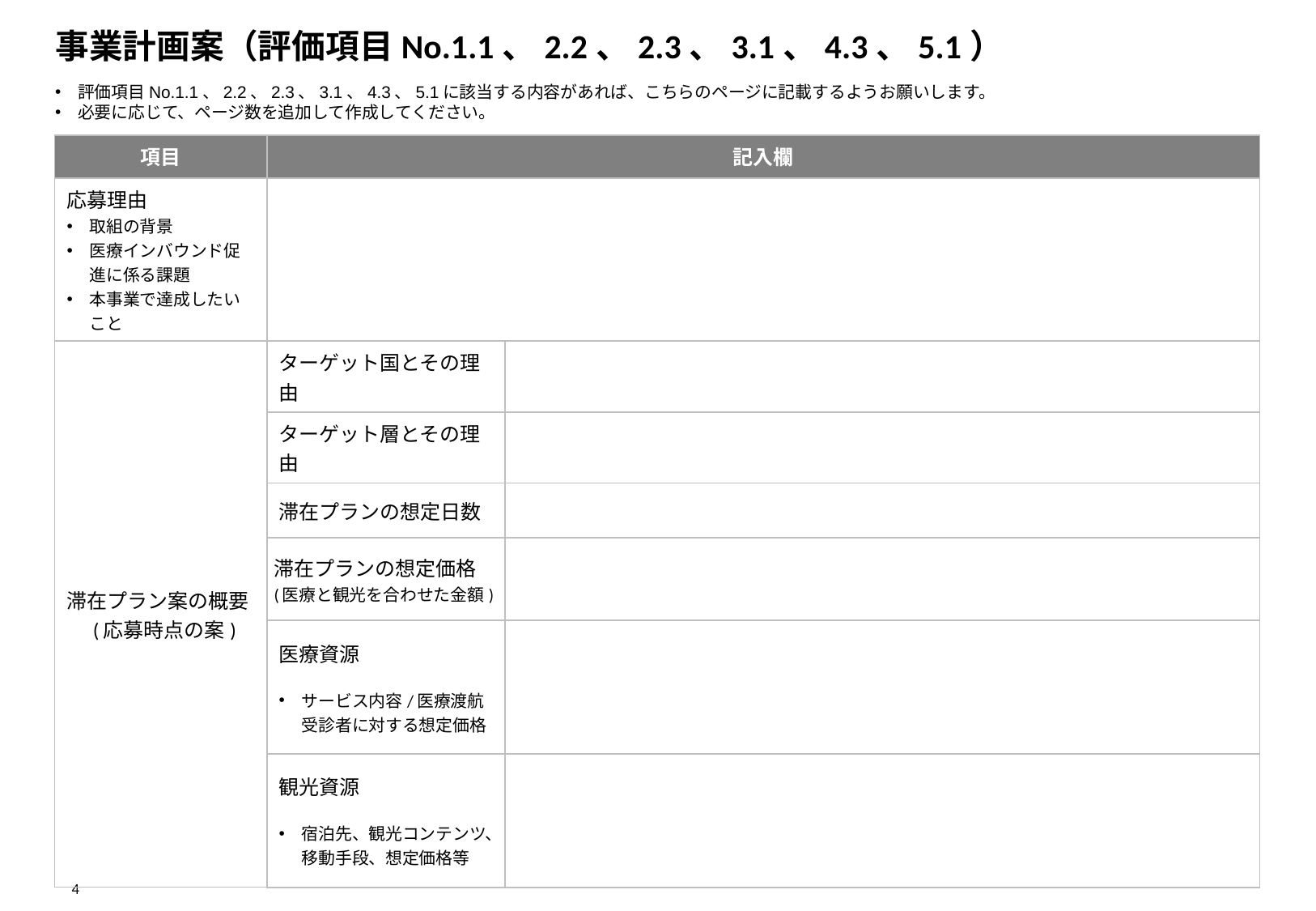

# 事業計画案（評価項目No.1.1、2.2、2.3、3.1、4.3、5.1）
評価項目No.1.1、2.2、2.3、3.1、4.3、5.1に該当する内容があれば、こちらのページに記載するようお願いします。
必要に応じて、ページ数を追加して作成してください。
| 項目 | 記入欄 |  |
| --- | --- | --- |
| 応募理由 取組の背景 医療インバウンド促進に係る課題 本事業で達成したいこと |  |  |
| 滞在プラン案の概要 　(応募時点の案) | ターゲット国とその理由 |  |
|  | ターゲット層とその理由 |  |
|  | 滞在プランの想定日数 |  |
|  | 滞在プランの想定価格 (医療と観光を合わせた金額) |  |
| 滞在プラン案の概要 | 医療資源 サービス内容/医療渡航受診者に対する想定価格 |  |
|  | 観光資源 宿泊先、観光コンテンツ、移動手段、想定価格等 |  |
4